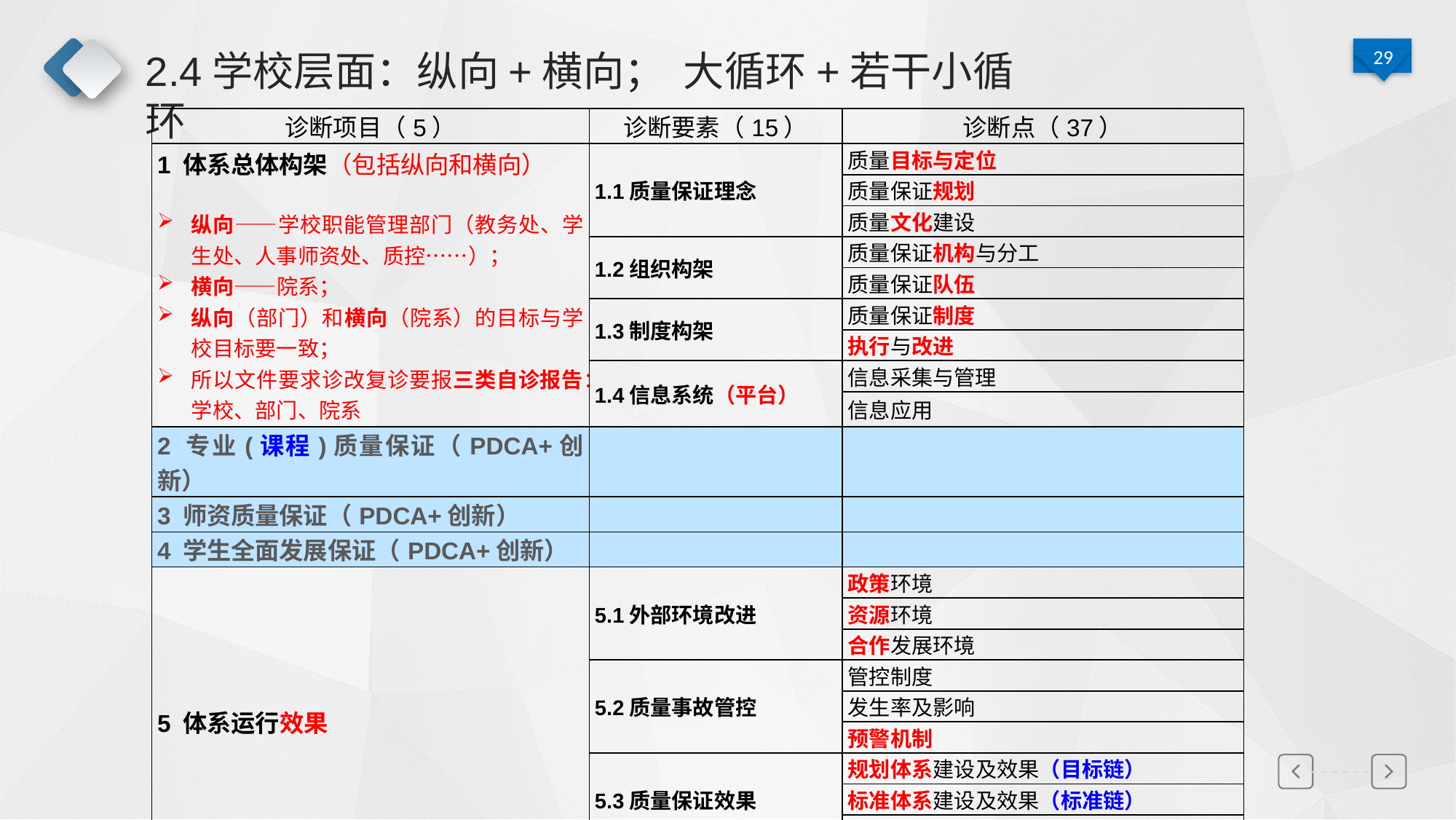

# 2.4学校层面：纵向+横向；  大循环+若干小循环
| 诊断项目（5） | 诊断要素（15） | 诊断点（37） |
| --- | --- | --- |
| 1 体系总体构架（包括纵向和横向） 纵向——学校职能管理部门（教务处、学生处、人事师资处、质控……）； 横向——院系； 纵向（部门）和横向（院系）的目标与学校目标要一致； 所以文件要求诊改复诊要报三类自诊报告：学校、部门、院系 | 1.1质量保证理念 | 质量目标与定位 |
|  |  | 质量保证规划 |
|  |  | 质量文化建设 |
|  | 1.2组织构架 | 质量保证机构与分工 |
|  |  | 质量保证队伍 |
|  | 1.3制度构架 | 质量保证制度 |
|  |  | 执行与改进 |
|  | 1.4信息系统（平台） | 信息采集与管理 |
|  |  | 信息应用 |
| 2 专业(课程)质量保证（PDCA+创新） |  |  |
| 3 师资质量保证（PDCA+创新） |  |  |
| 4 学生全面发展保证（PDCA+创新） |  |  |
| 5 体系运行效果 | 5.1外部环境改进 | 政策环境 |
|  |  | 资源环境 |
|  |  | 合作发展环境 |
|  | 5.2质量事故管控 | 管控制度 |
|  |  | 发生率及影响 |
|  |  | 预警机制 |
|  | 5.3质量保证效果 | 规划体系建设及效果（目标链） |
|  |  | 标准体系建设及效果（标准链） |
|  |  | 诊改机制建设及效果（体系成效） |
|  | 5.4体系特色 | 学校质量保证体系特色 |